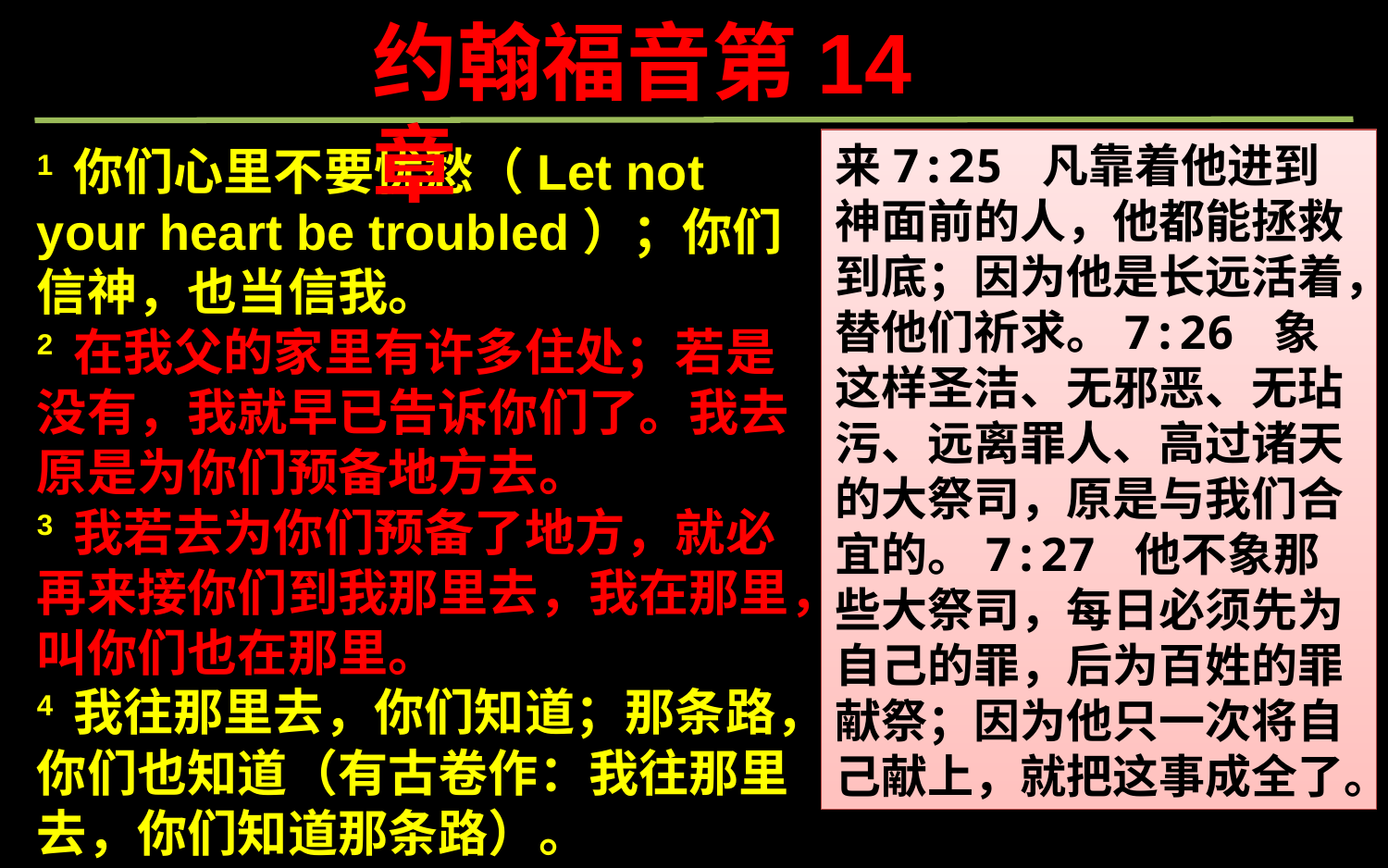

约翰福音第14章
来7:25 凡靠着他进到神面前的人，他都能拯救到底；因为他是长远活着，替他们祈求。7:26 象这样圣洁、无邪恶、无玷污、远离罪人、高过诸天的大祭司，原是与我们合宜的。7:27 他不象那些大祭司，每日必须先为自己的罪，后为百姓的罪献祭；因为他只一次将自己献上，就把这事成全了。
1 你们心里不要忧愁（Let not your heart be troubled）；你们信神，也当信我。
2 在我父的家里有许多住处；若是没有，我就早已告诉你们了。我去原是为你们预备地方去。
3 我若去为你们预备了地方，就必再来接你们到我那里去，我在那里，叫你们也在那里。
4 我往那里去，你们知道；那条路，你们也知道（有古卷作：我往那里去，你们知道那条路）。